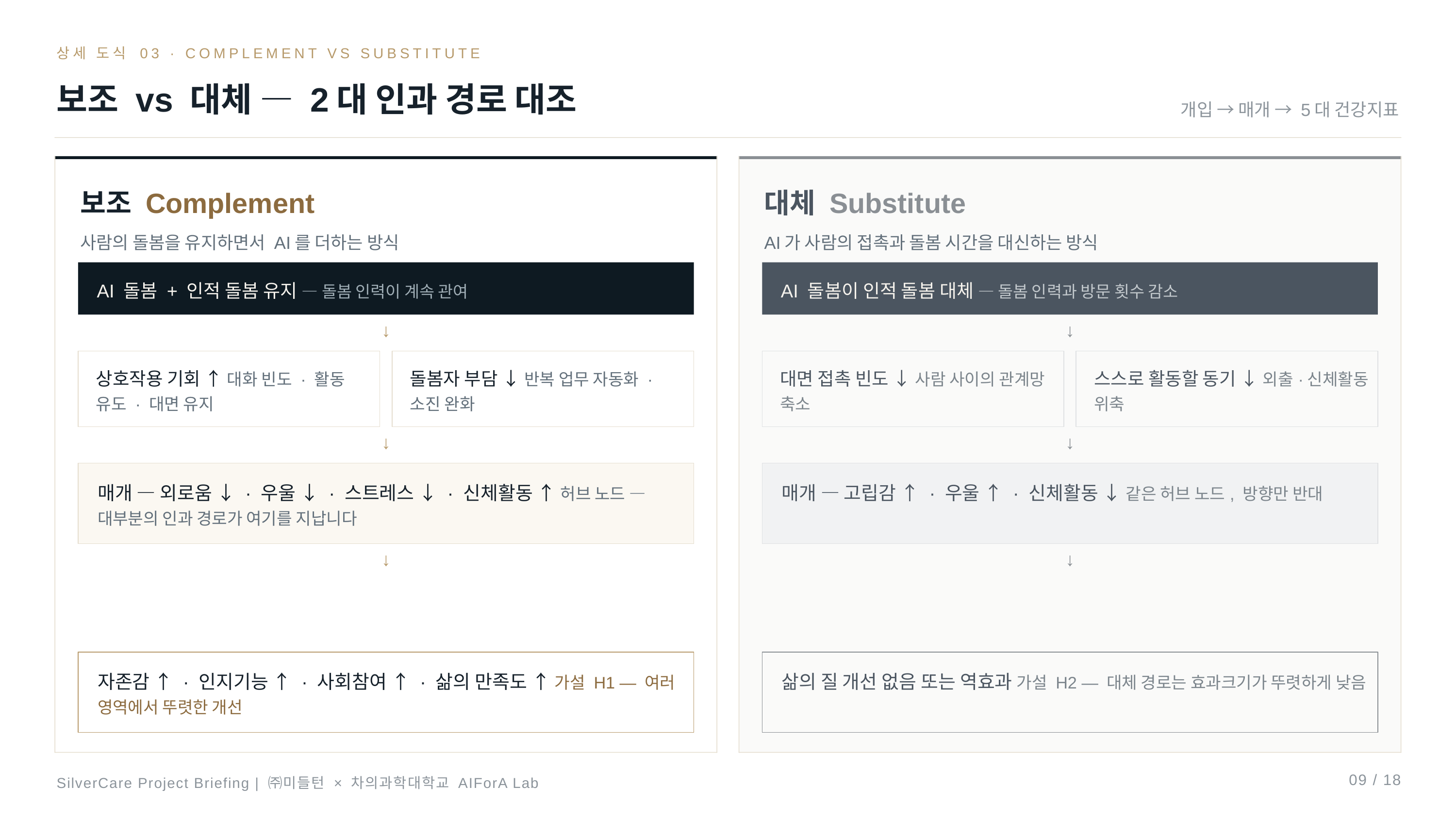

상세 도식 03 · COMPLEMENT VS SUBSTITUTE
보조 vs 대체 — 2대 인과 경로 대조
개입 → 매개 → 5대 건강지표

보조 Complement
대체 Substitute
사람의 돌봄을 유지하면서 AI를 더하는 방식
AI가 사람의 접촉과 돌봄 시간을 대신하는 방식

AI 돌봄 + 인적 돌봄 유지 — 돌봄 인력이 계속 관여
AI 돌봄이 인적 돌봄 대체 — 돌봄 인력과 방문 횟수 감소
↓
↓

상호작용 기회 ↑ 대화 빈도 · 활동 유도 · 대면 유지
돌봄자 부담 ↓ 반복 업무 자동화 · 소진 완화
대면 접촉 빈도 ↓ 사람 사이의 관계망 축소
스스로 활동할 동기 ↓ 외출·신체활동 위축
↓
↓

매개 — 외로움 ↓ · 우울 ↓ · 스트레스 ↓ · 신체활동 ↑ 허브 노드 — 대부분의 인과 경로가 여기를 지납니다
매개 — 고립감 ↑ · 우울 ↑ · 신체활동 ↓ 같은 허브 노드, 방향만 반대
↓
↓

자존감 ↑ · 인지기능 ↑ · 사회참여 ↑ · 삶의 만족도 ↑ 가설 H1 — 여러 영역에서 뚜렷한 개선
삶의 질 개선 없음 또는 역효과 가설 H2 — 대체 경로는 효과크기가 뚜렷하게 낮음

SilverCare Project Briefing | ㈜미들턴 × 차의과학대학교 AIForA Lab
09 / 18